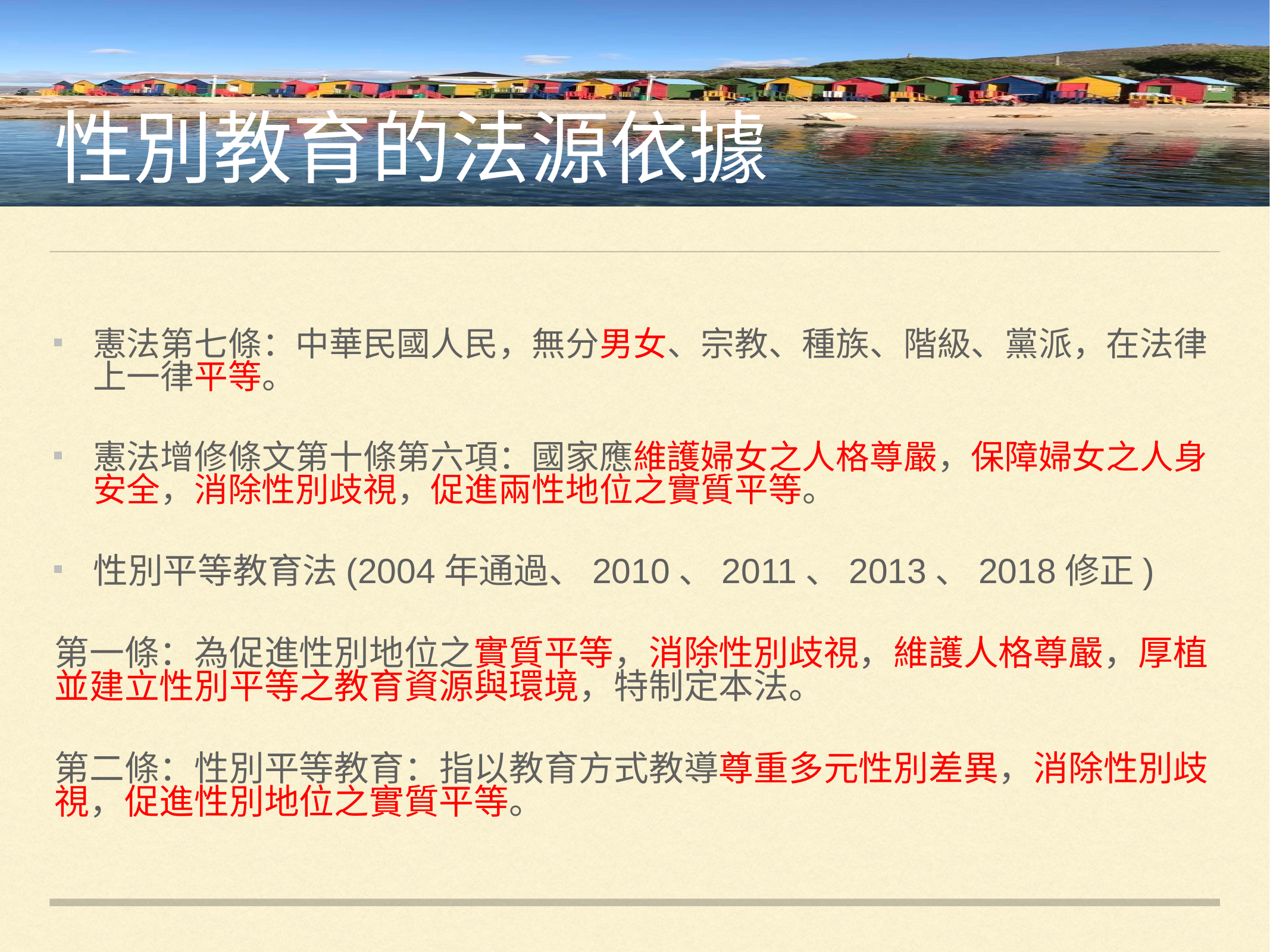

# 性別教育的法源依據
憲法第七條：中華民國人民，無分男女、宗教、種族、階級、黨派，在法律上一律平等。
憲法增修條文第十條第六項：國家應維護婦女之人格尊嚴，保障婦女之人身安全，消除性別歧視，促進兩性地位之實質平等。
性別平等教育法(2004年通過、2010、2011、2013、2018修正)
第一條：為促進性別地位之實質平等，消除性別歧視，維護人格尊嚴，厚植並建立性別平等之教育資源與環境，特制定本法。
第二條：性別平等教育：指以教育方式教導尊重多元性別差異，消除性別歧視，促進性別地位之實質平等。